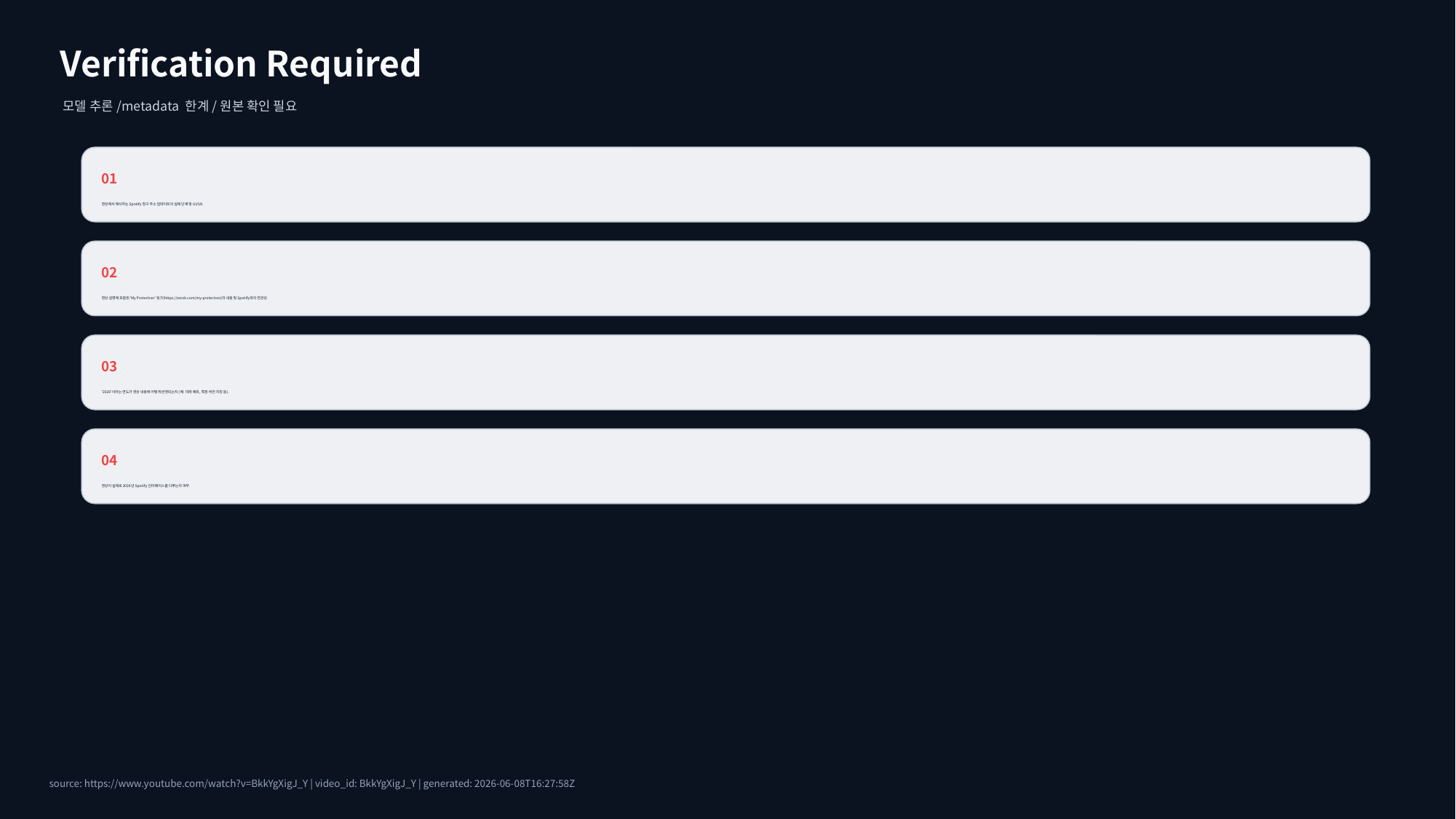

Verification Required
모델 추론/metadata 한계/원본 확인 필요

01
영상에서 제시하는 Spotify 청구 주소 업데이트의 실제 단계 및 UI/UX.

02
영상 설명에 포함된 'My Protection' 링크(https://esrok.com/my-protection)의 내용 및 Spotify와의 연관성.

03
'2026'이라는 연도가 영상 내용에 어떻게 반영되는지 (예: 미래 예측, 특정 버전 지칭 등).

04
영상이 실제로 2026년 Spotify 인터페이스를 다루는지 여부.
source: https://www.youtube.com/watch?v=BkkYgXigJ_Y | video_id: BkkYgXigJ_Y | generated: 2026-06-08T16:27:58Z